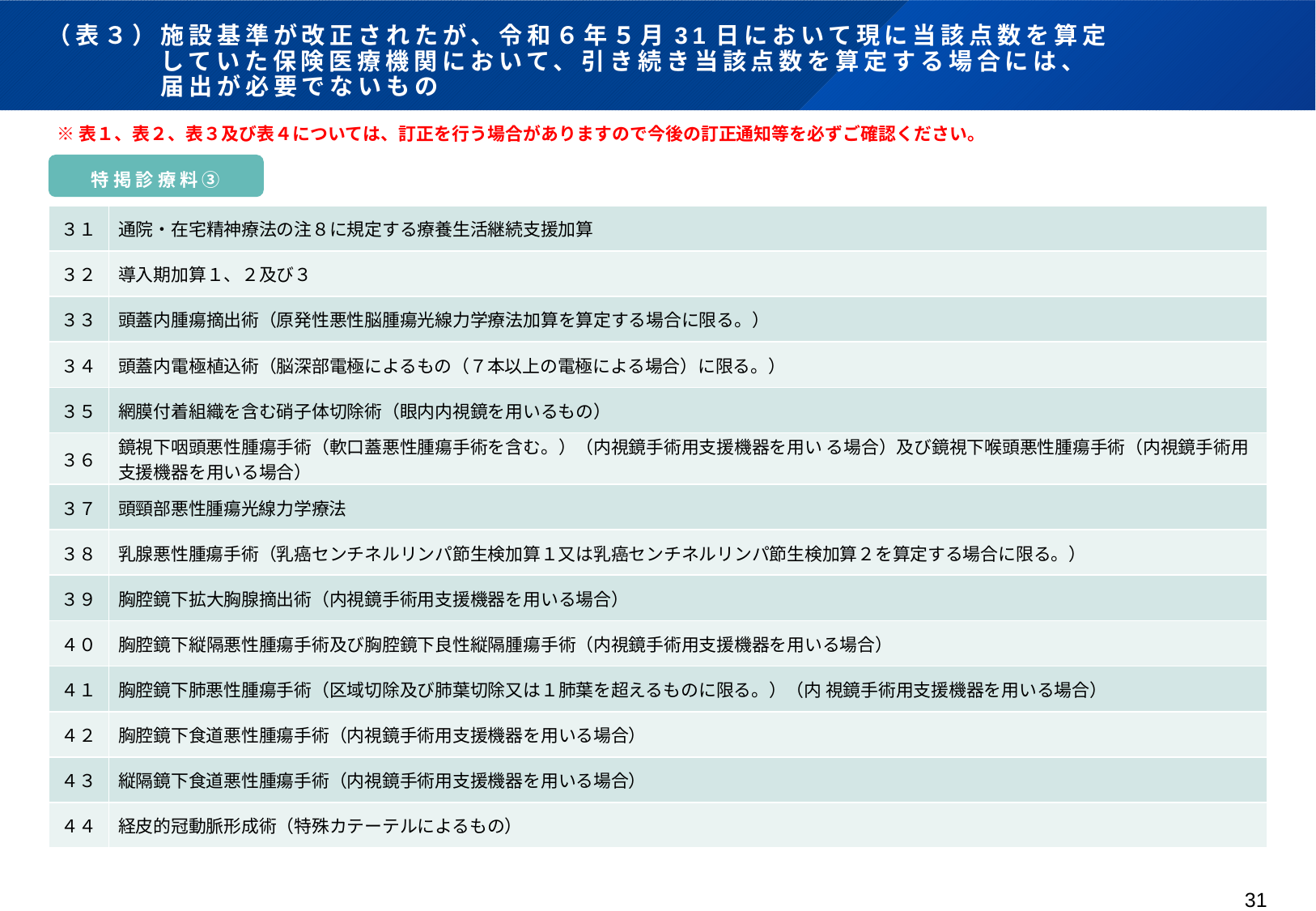

# （表３）施設基準が改正されたが、令和６年５月31日において現に当該点数を算定 　　　　していた保険医療機関において、引き続き当該点数を算定する場合には、 　　　　届出が必要でないもの
※表１、表２、表３及び表４については、訂正を行う場合がありますので今後の訂正通知等を必ずご確認ください。
特掲診療料③
| ３１ | 通院・在宅精神療法の注８に規定する療養生活継続支援加算 |
| --- | --- |
| ３２ | 導入期加算１、２及び３ |
| ３３ | 頭蓋内腫瘍摘出術（原発性悪性脳腫瘍光線力学療法加算を算定する場合に限る。） |
| ３４ | 頭蓋内電極植込術（脳深部電極によるもの（７本以上の電極による場合）に限る。） |
| ３５ | 網膜付着組織を含む硝子体切除術（眼内内視鏡を用いるもの） |
| ３６ | 鏡視下咽頭悪性腫瘍手術（軟口蓋悪性腫瘍手術を含む。）（内視鏡手術用支援機器を用い る場合）及び鏡視下喉頭悪性腫瘍手術（内視鏡手術用支援機器を用いる場合） |
| ３７ | 頭頸部悪性腫瘍光線力学療法 |
| ３８ | 乳腺悪性腫瘍手術（乳癌センチネルリンパ節生検加算１又は乳癌センチネルリンパ節生検加算２を算定する場合に限る。） |
| ３９ | 胸腔鏡下拡大胸腺摘出術（内視鏡手術用支援機器を用いる場合） |
| ４０ | 胸腔鏡下縦隔悪性腫瘍手術及び胸腔鏡下良性縦隔腫瘍手術（内視鏡手術用支援機器を用いる場合） |
| ４１ | 胸腔鏡下肺悪性腫瘍手術（区域切除及び肺葉切除又は１肺葉を超えるものに限る。）（内 視鏡手術用支援機器を用いる場合） |
| ４２ | 胸腔鏡下食道悪性腫瘍手術（内視鏡手術用支援機器を用いる場合） |
| ４３ | 縦隔鏡下食道悪性腫瘍手術（内視鏡手術用支援機器を用いる場合） |
| ４４ | 経皮的冠動脈形成術（特殊カテーテルによるもの） |
31